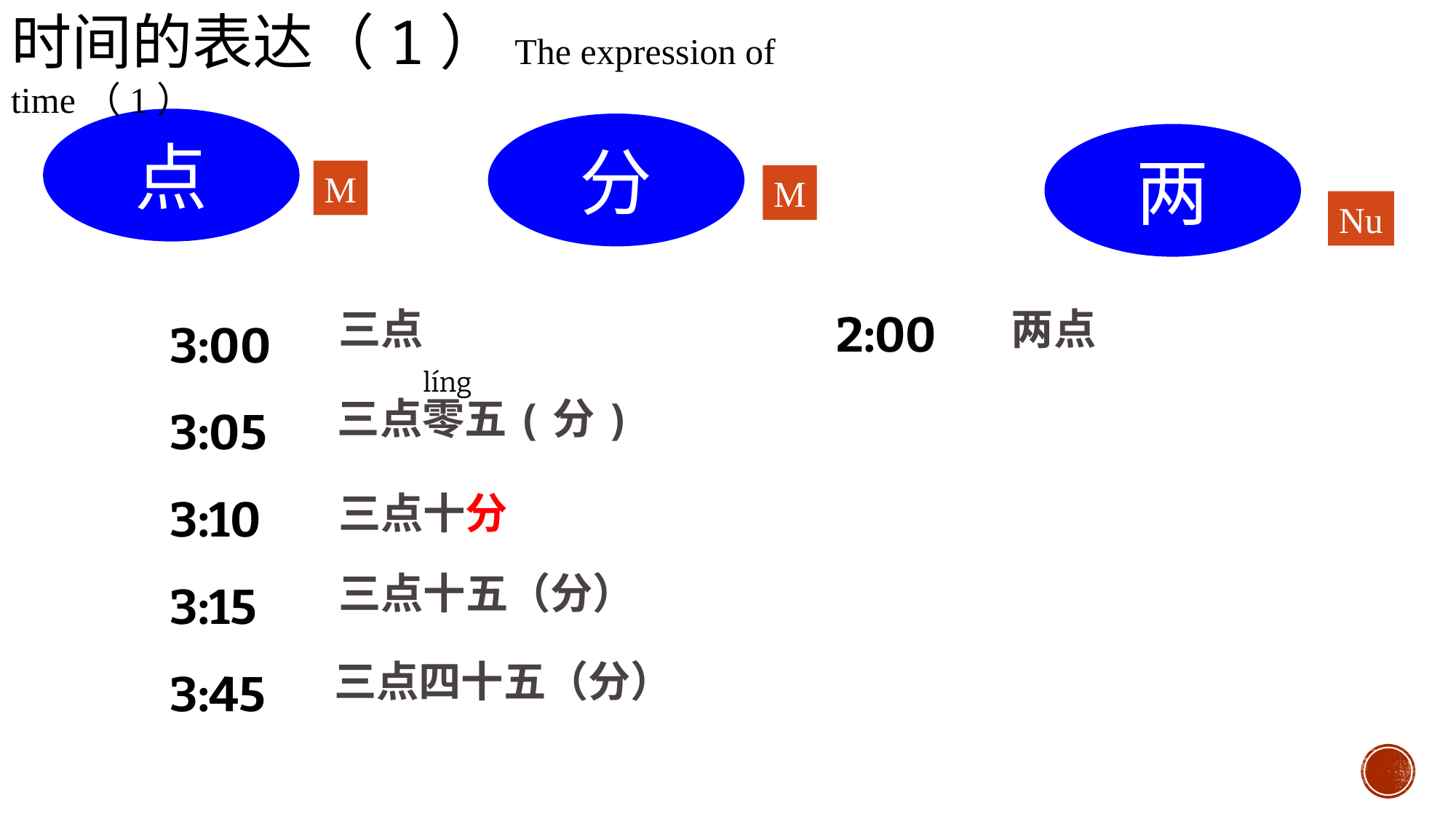

时间的表达（1）The expression of time（1）
点
分
两
M
M
Nu
3:00
3:05
3:10
3:15
3:45
三点
两点
2:00
líng
三点零五(分)
三点十分
三点十五（分）
三点四十五（分）